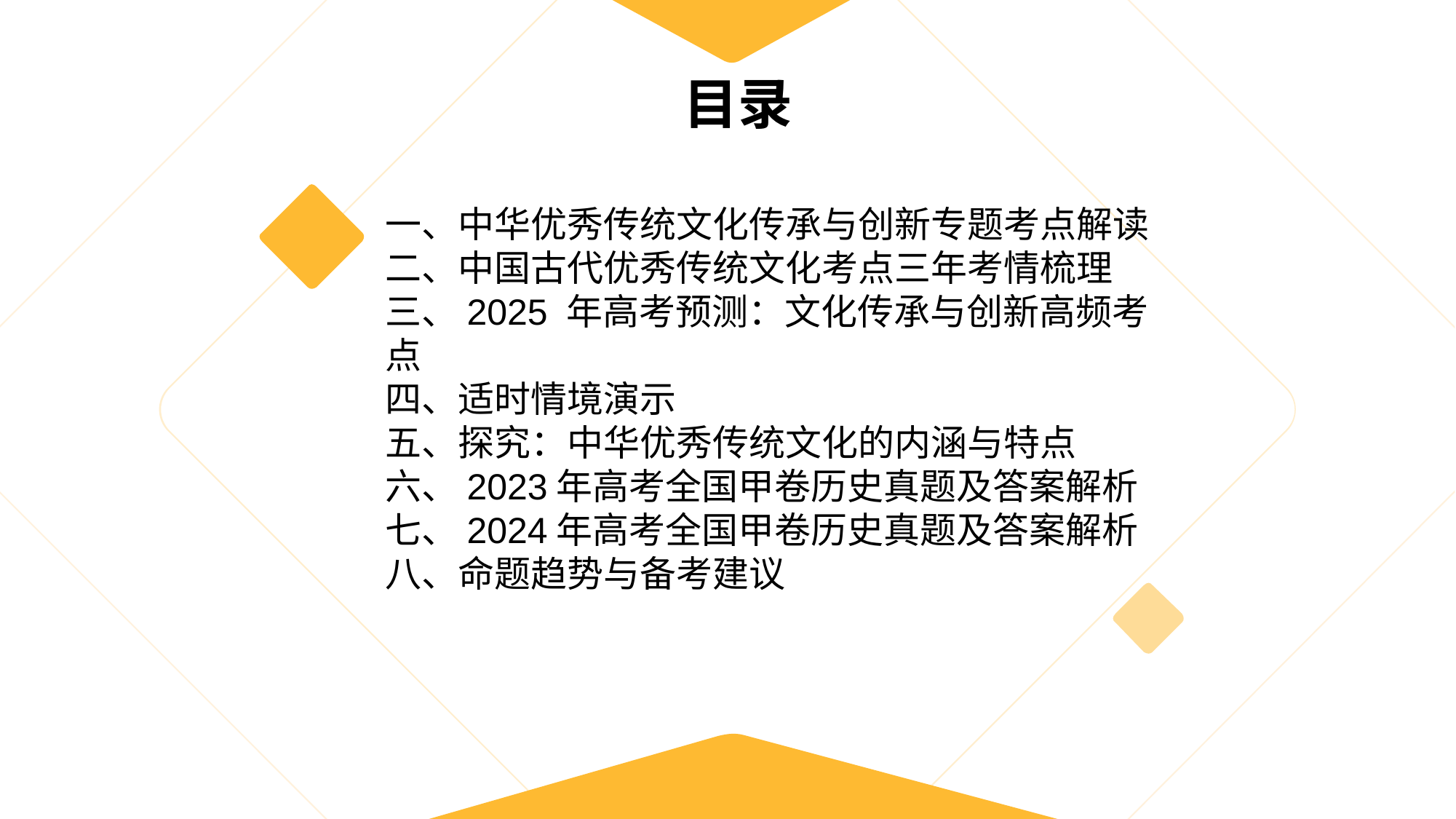

# 目录
一、中华优秀传统文化传承与创新专题考点解读
二、中国古代优秀传统文化考点三年考情梳理
三、2025 年高考预测：文化传承与创新高频考点
四、适时情境演示
五、探究：中华优秀传统文化的内涵与特点
六、2023年高考全国甲卷历史真题及答案解析
七、2024年高考全国甲卷历史真题及答案解析
八、命题趋势与备考建议